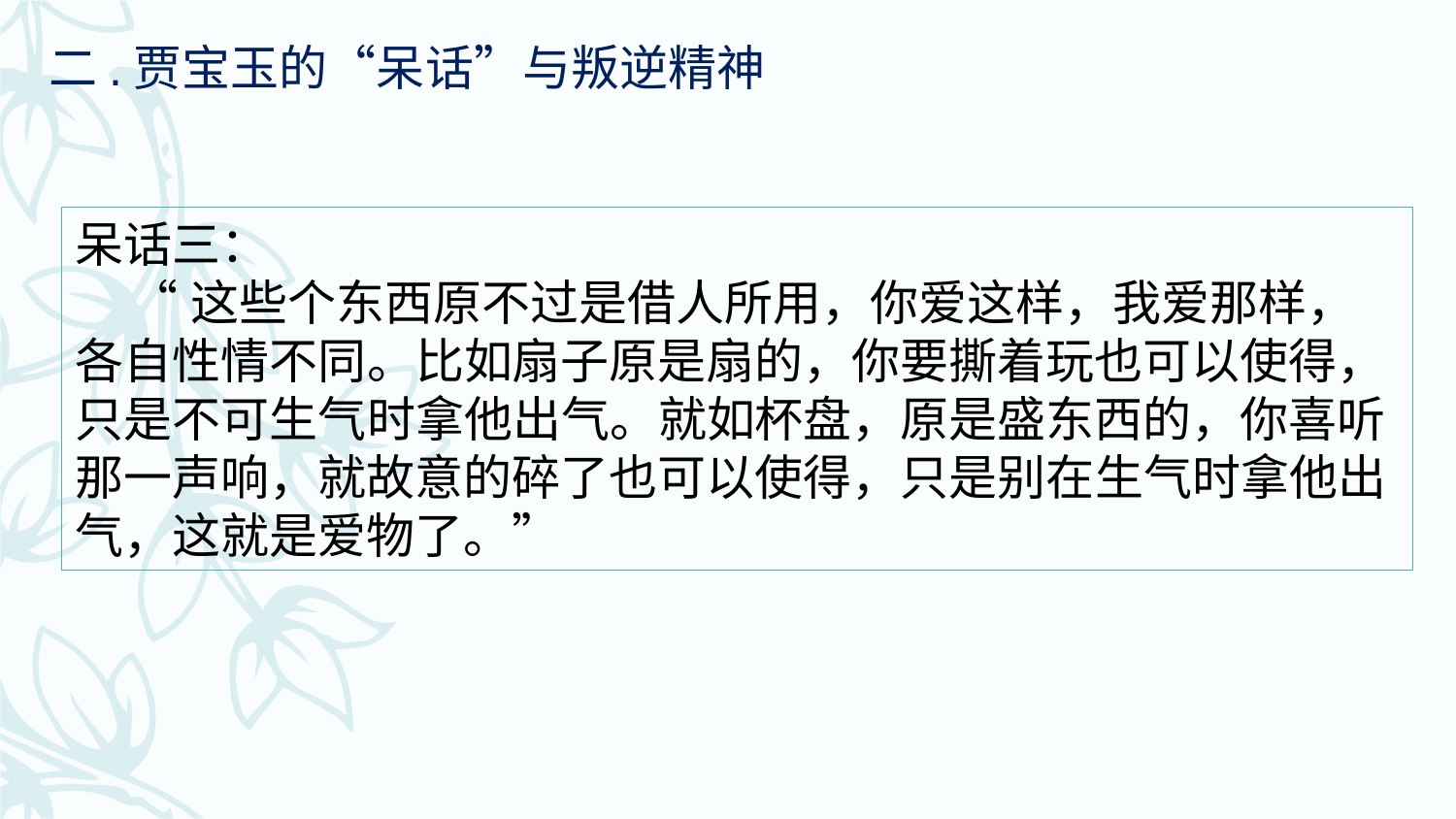

二.贾宝玉的“呆话”与叛逆精神
呆话三：
     “这些个东西原不过是借人所用，你爱这样，我爱那样，各自性情不同。比如扇子原是扇的，你要撕着玩也可以使得，只是不可生气时拿他出气。就如杯盘，原是盛东西的，你喜听那一声响，就故意的碎了也可以使得，只是别在生气时拿他出气，这就是爱物了。”